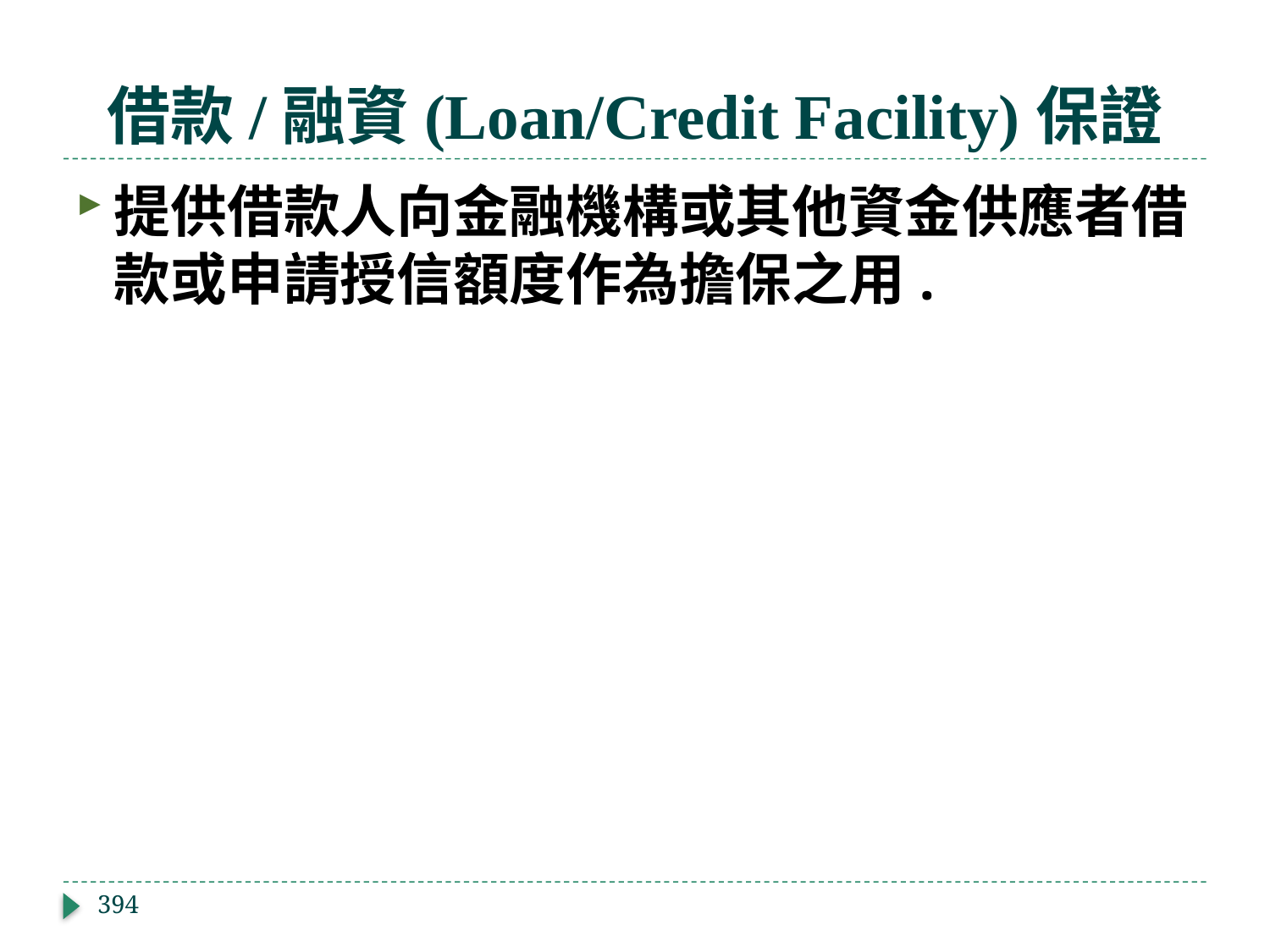

# 借款/融資(Loan/Credit Facility)保證
提供借款人向金融機構或其他資金供應者借款或申請授信額度作為擔保之用.
394